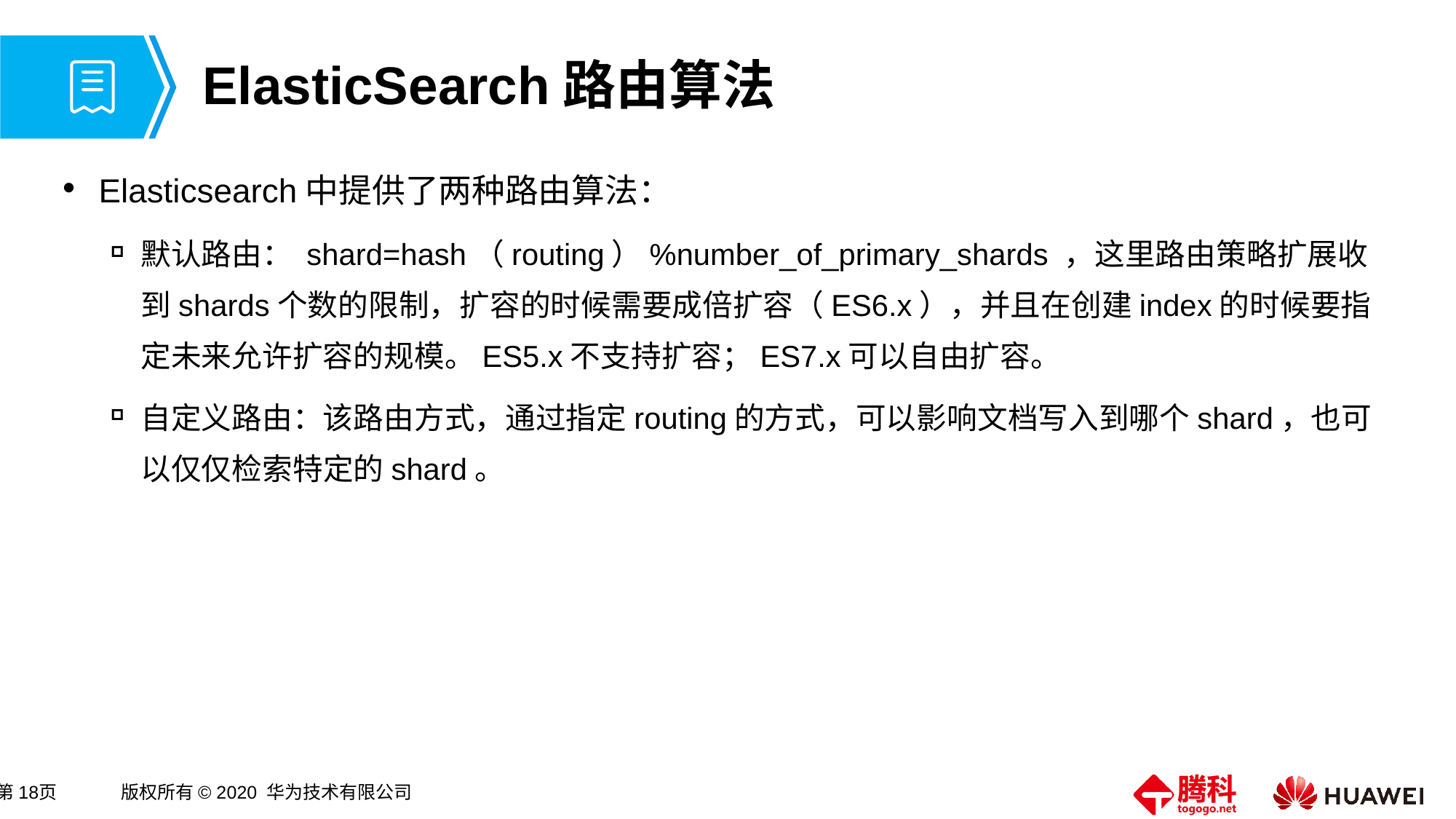

# ElasticSearch路由算法
Elasticsearch中提供了两种路由算法：
默认路由： shard=hash（routing）%number_of_primary_shards ，这里路由策略扩展收到shards个数的限制，扩容的时候需要成倍扩容（ES6.x），并且在创建index的时候要指定未来允许扩容的规模。ES5.x不支持扩容；ES7.x可以自由扩容。
自定义路由：该路由方式，通过指定routing的方式，可以影响文档写入到哪个shard，也可以仅仅检索特定的shard。